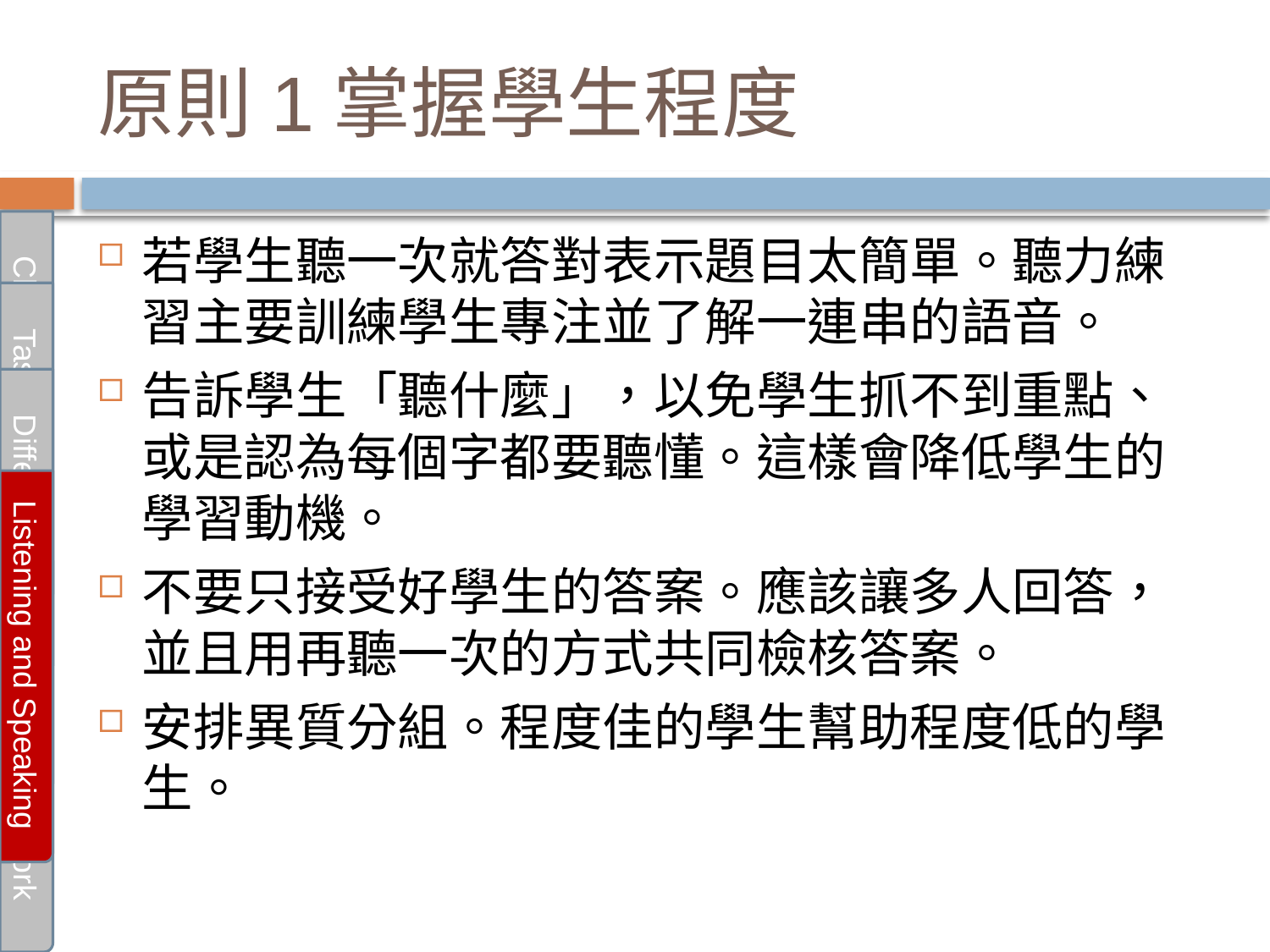

# 原則1掌握學生程度
若學生聽一次就答對表示題目太簡單。聽力練習主要訓練學生專注並了解一連串的語音。
告訴學生「聽什麼」，以免學生抓不到重點、或是認為每個字都要聽懂。這樣會降低學生的學習動機。
不要只接受好學生的答案。應該讓多人回答，並且用再聽一次的方式共同檢核答案。
安排異質分組。程度佳的學生幫助程度低的學生。
Classroom Language
Task-Based Learning
Differentiation Teaching
Listening and Speaking
Pair and Group work